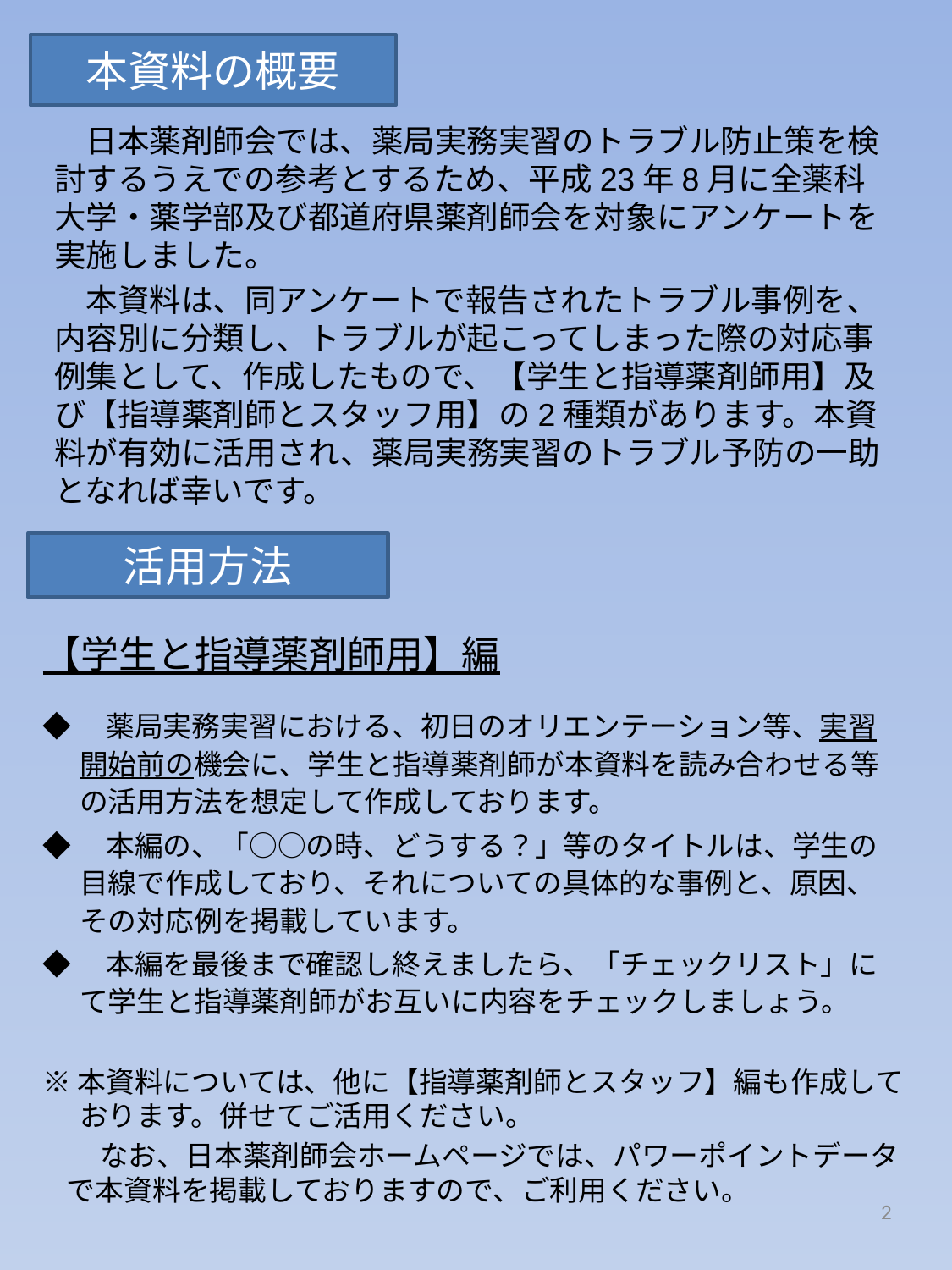

# 本資料の概要
　日本薬剤師会では、薬局実務実習のトラブル防止策を検討するうえでの参考とするため、平成23年8月に全薬科大学・薬学部及び都道府県薬剤師会を対象にアンケートを実施しました。
　本資料は、同アンケートで報告されたトラブル事例を、内容別に分類し、トラブルが起こってしまった際の対応事例集として、作成したもので、【学生と指導薬剤師用】及び【指導薬剤師とスタッフ用】の2種類があります。本資料が有効に活用され、薬局実務実習のトラブル予防の一助となれば幸いです。
活用方法
【学生と指導薬剤師用】編

◆　薬局実務実習における、初日のオリエンテーション等、実習開始前の機会に、学生と指導薬剤師が本資料を読み合わせる等の活用方法を想定して作成しております。
◆　本編の、「○○の時、どうする？」等のタイトルは、学生の目線で作成しており、それについての具体的な事例と、原因、その対応例を掲載しています。
◆　本編を最後まで確認し終えましたら、「チェックリスト」にて学生と指導薬剤師がお互いに内容をチェックしましょう。

※本資料については、他に【指導薬剤師とスタッフ】編も作成しております。併せてご活用ください。
　　なお、日本薬剤師会ホームページでは、パワーポイントデータで本資料を掲載しておりますので、ご利用ください。
2